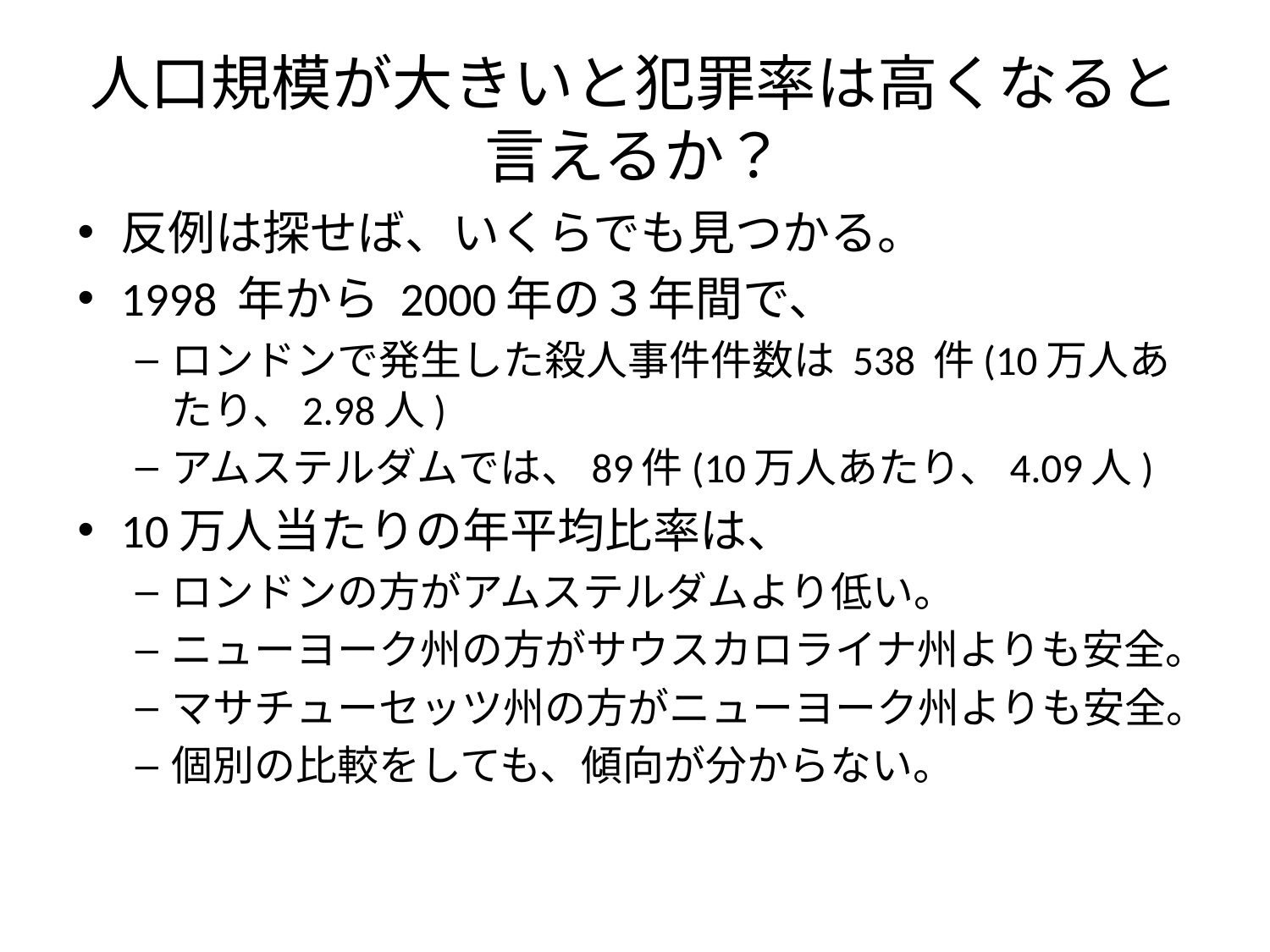

# 人口規模が大きいと犯罪率は高くなると言えるか？
反例は探せば、いくらでも見つかる。
1998 年から 2000年の３年間で、
ロンドンで発生した殺人事件件数は 538 件(10万人あたり、2.98人)
アムステルダムでは、89件(10万人あたり、4.09人)
10万人当たりの年平均比率は、
ロンドンの方がアムステルダムより低い。
ニューヨーク州の方がサウスカロライナ州よりも安全。
マサチューセッツ州の方がニューヨーク州よりも安全。
個別の比較をしても、傾向が分からない。